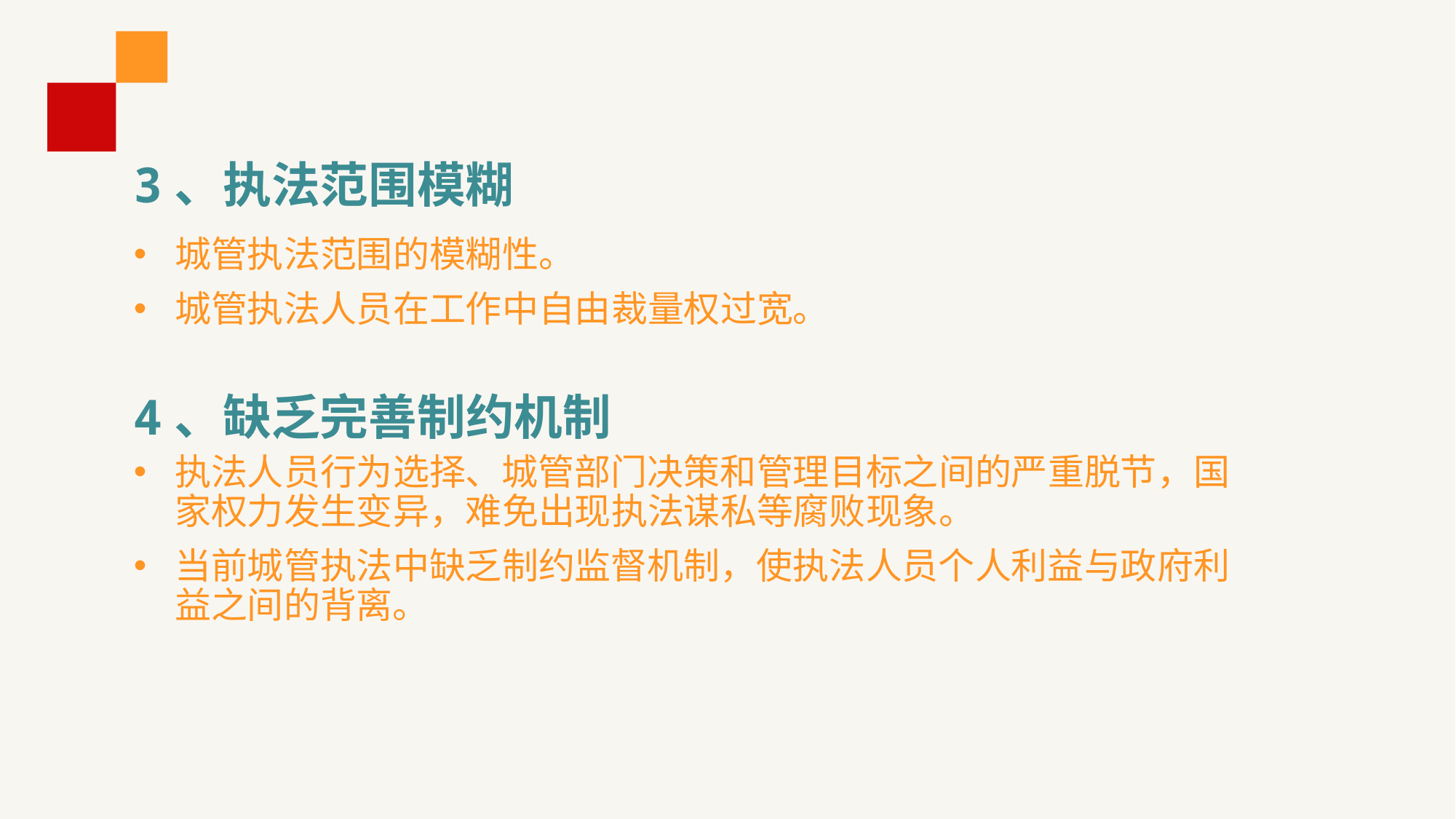

# 3、执法范围模糊
城管执法范围的模糊性。
城管执法人员在工作中自由裁量权过宽。

执法人员行为选择、城管部门决策和管理目标之间的严重脱节，国家权力发生变异，难免出现执法谋私等腐败现象。
当前城管执法中缺乏制约监督机制，使执法人员个人利益与政府利益之间的背离。
4、缺乏完善制约机制